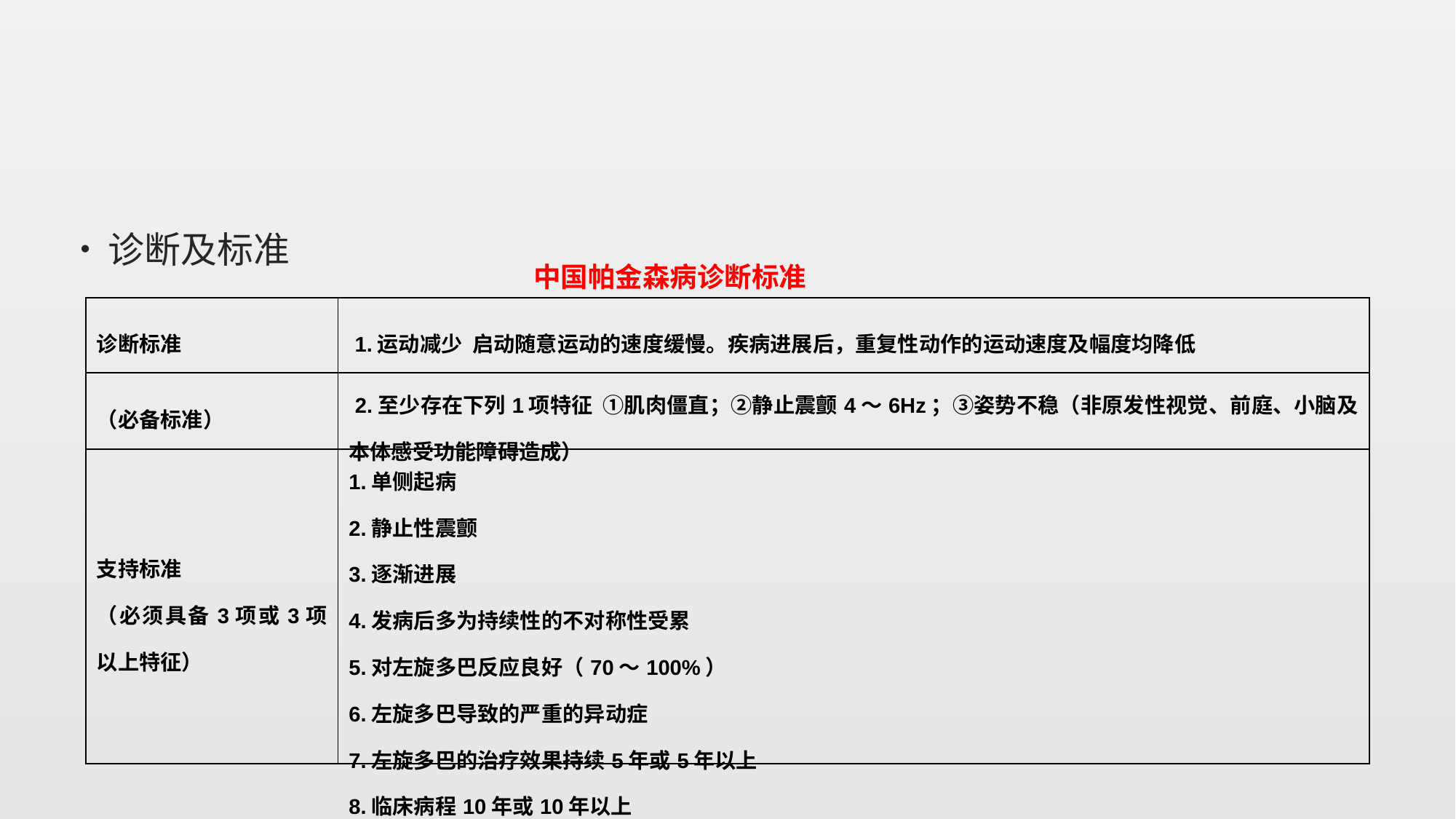

#
诊断及标准
中国帕金森病诊断标准
| 诊断标准 | 1.运动减少 启动随意运动的速度缓慢。疾病进展后，重复性动作的运动速度及幅度均降低 |
| --- | --- |
| （必备标准） | 2.至少存在下列1项特征 ①肌肉僵直；②静止震颤4～6Hz；③姿势不稳（非原发性视觉、前庭、小脑及本体感受功能障碍造成） |
| 支持标准 （必须具备3项或3项以上特征） | 1.单侧起病 2.静止性震颤 3.逐渐进展 4.发病后多为持续性的不对称性受累 5.对左旋多巴反应良好（70～100%） 6.左旋多巴导致的严重的异动症 7.左旋多巴的治疗效果持续5年或5年以上 8.临床病程10年或10年以上 |